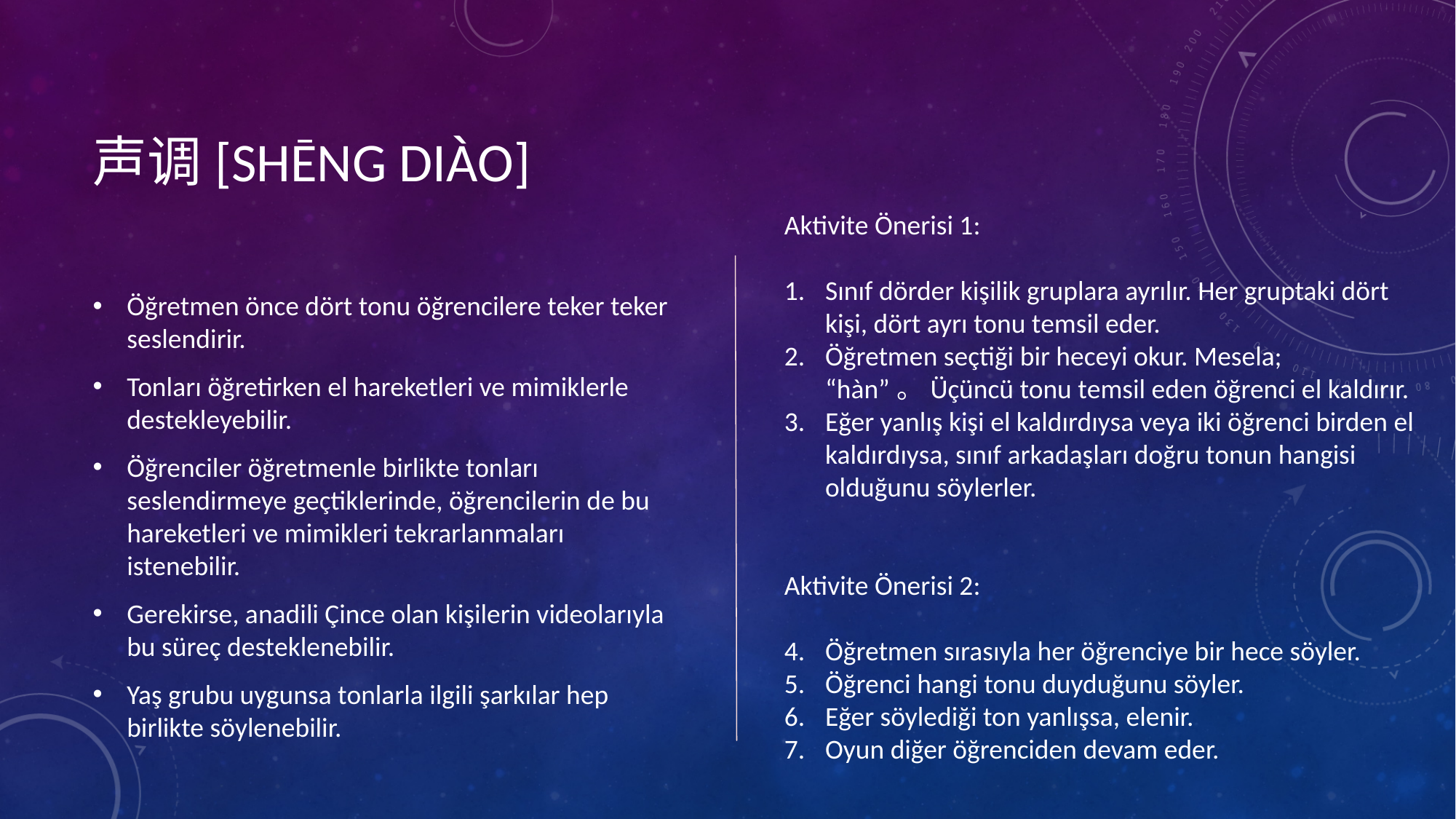

# 声调[shēng diào]
Aktivite Önerisi 1:

Sınıf dörder kişilik gruplara ayrılır. Her gruptaki dört kişi, dört ayrı tonu temsil eder.
Öğretmen seçtiği bir heceyi okur. Mesela; “hàn”。Üçüncü tonu temsil eden öğrenci el kaldırır.
Eğer yanlış kişi el kaldırdıysa veya iki öğrenci birden el kaldırdıysa, sınıf arkadaşları doğru tonun hangisi olduğunu söylerler.

Aktivite Önerisi 2:

Öğretmen sırasıyla her öğrenciye bir hece söyler.
Öğrenci hangi tonu duyduğunu söyler.
Eğer söylediği ton yanlışsa, elenir.
Oyun diğer öğrenciden devam eder.
Öğretmen önce dört tonu öğrencilere teker teker seslendirir.
Tonları öğretirken el hareketleri ve mimiklerle destekleyebilir.
Öğrenciler öğretmenle birlikte tonları seslendirmeye geçtiklerinde, öğrencilerin de bu hareketleri ve mimikleri tekrarlanmaları istenebilir.
Gerekirse, anadili Çince olan kişilerin videolarıyla bu süreç desteklenebilir.
Yaş grubu uygunsa tonlarla ilgili şarkılar hep birlikte söylenebilir.